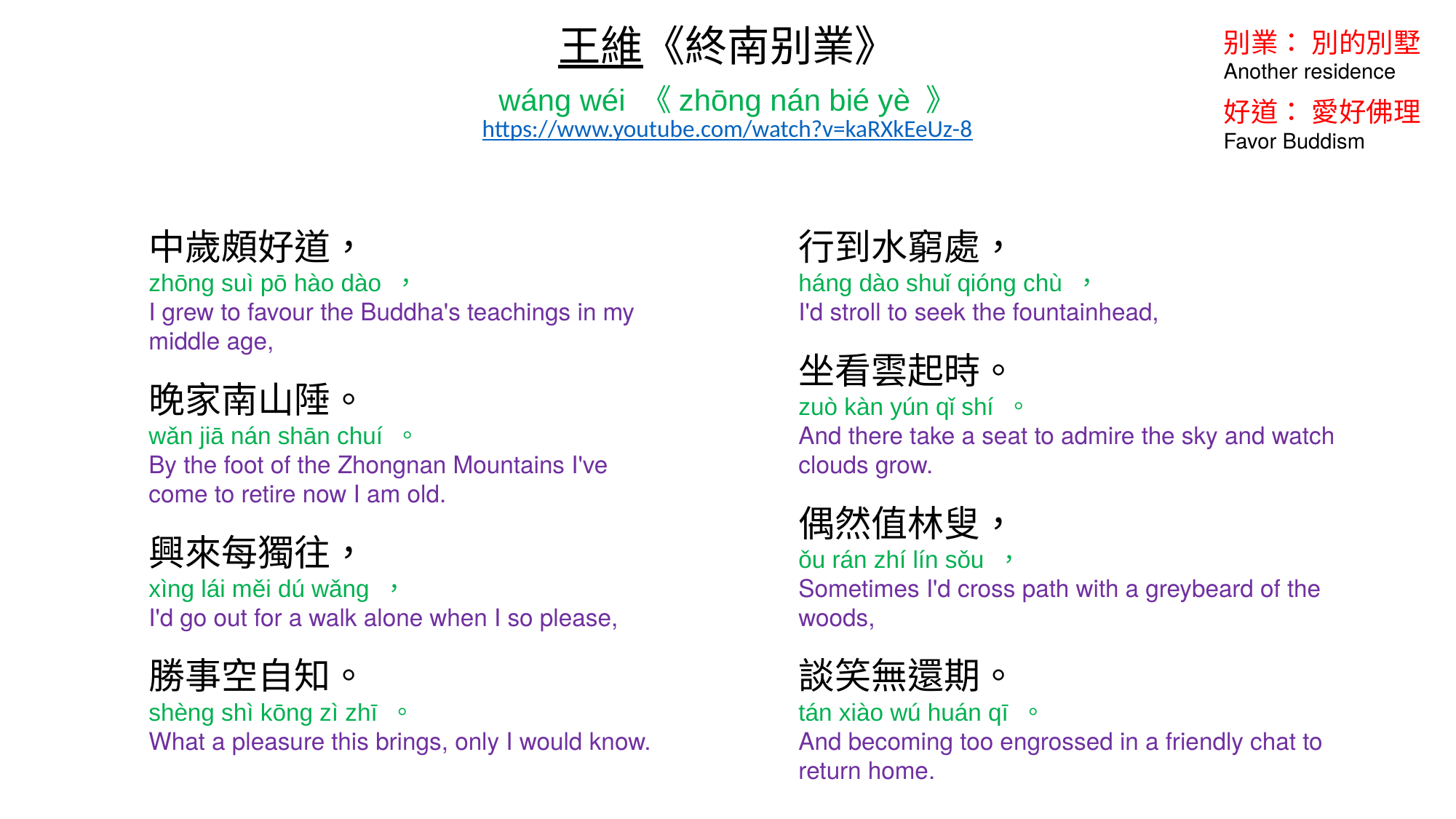

王維《終南别業》
wáng wéi 《zhōng nán bié yè 》
别業： 別的別墅
Another residence
好道： 愛好佛理
Favor Buddism
https://www.youtube.com/watch?v=kaRXkEeUz-8
中歲頗好道，
zhōng suì pō hào dào ，
I grew to favour the Buddha's teachings in my middle age,
晚家南山陲。
wǎn jiā nán shān chuí 。
By the foot of the Zhongnan Mountains I've come to retire now I am old.
興來每獨往，
xìng lái měi dú wǎng ，
I'd go out for a walk alone when I so please,
勝事空自知。
shèng shì kōng zì zhī 。
What a pleasure this brings, only I would know.
行到水窮處，
háng dào shuǐ qióng chù ，
I'd stroll to seek the fountainhead,
坐看雲起時。
zuò kàn yún qǐ shí 。
And there take a seat to admire the sky and watch clouds grow.
偶然值林叟，
ǒu rán zhí lín sǒu ，
Sometimes I'd cross path with a greybeard of the woods,
談笑無還期。
tán xiào wú huán qī 。
And becoming too engrossed in a friendly chat to return home.